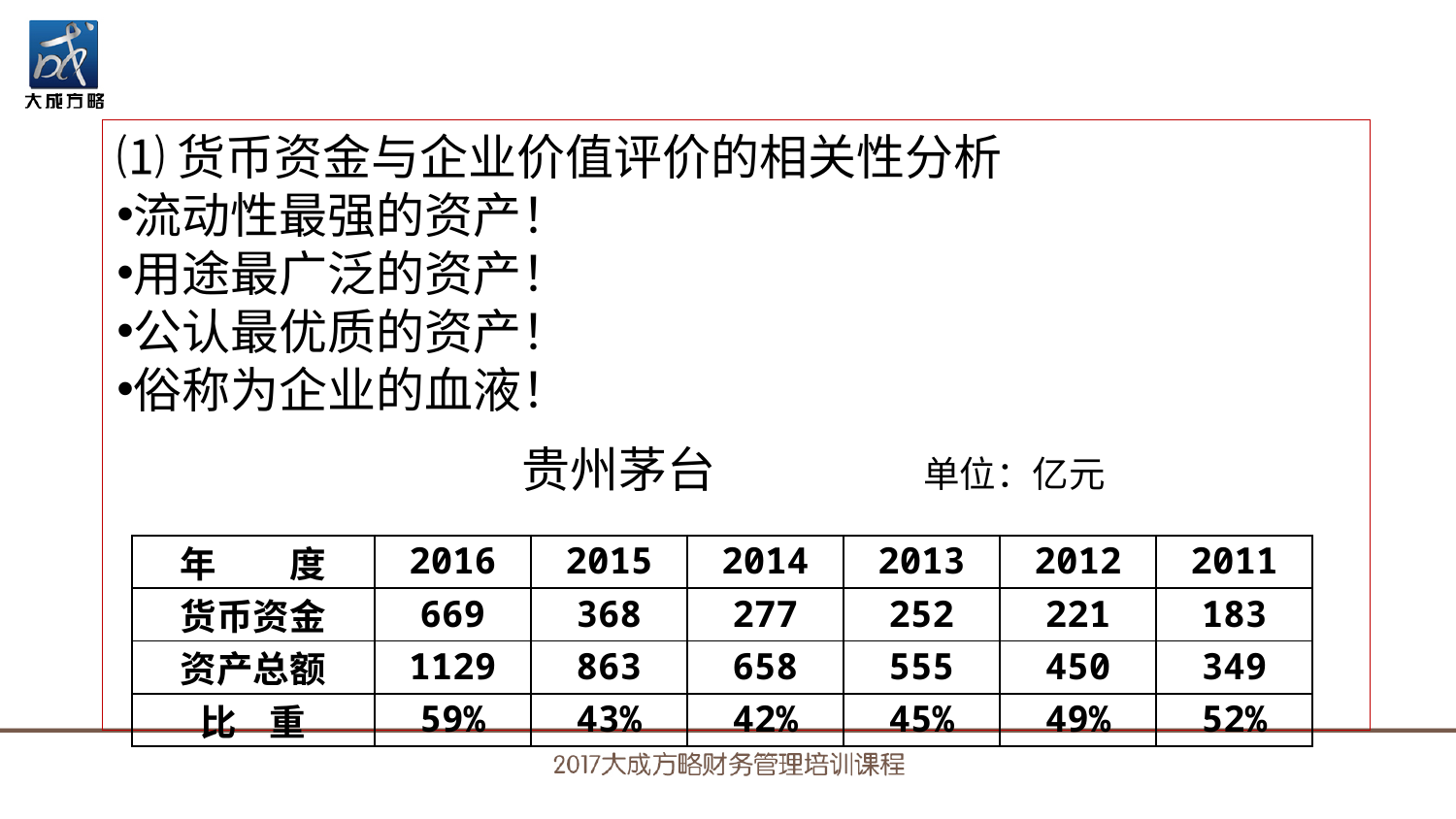

⑴货币资金与企业价值评价的相关性分析
流动性最强的资产！
用途最广泛的资产！
公认最优质的资产！
俗称为企业的血液！
                                    贵州茅台                   单位：亿元

| 年　　度 | 2016 | 2015 | 2014 | 2013 | 2012 | 2011 |
| --- | --- | --- | --- | --- | --- | --- |
| 货币资金 | 669 | 368 | 277 | 252 | 221 | 183 |
| 资产总额 | 1129 | 863 | 658 | 555 | 450 | 349 |
| 比 重 | 59% | 43% | 42% | 45% | 49% | 52% |